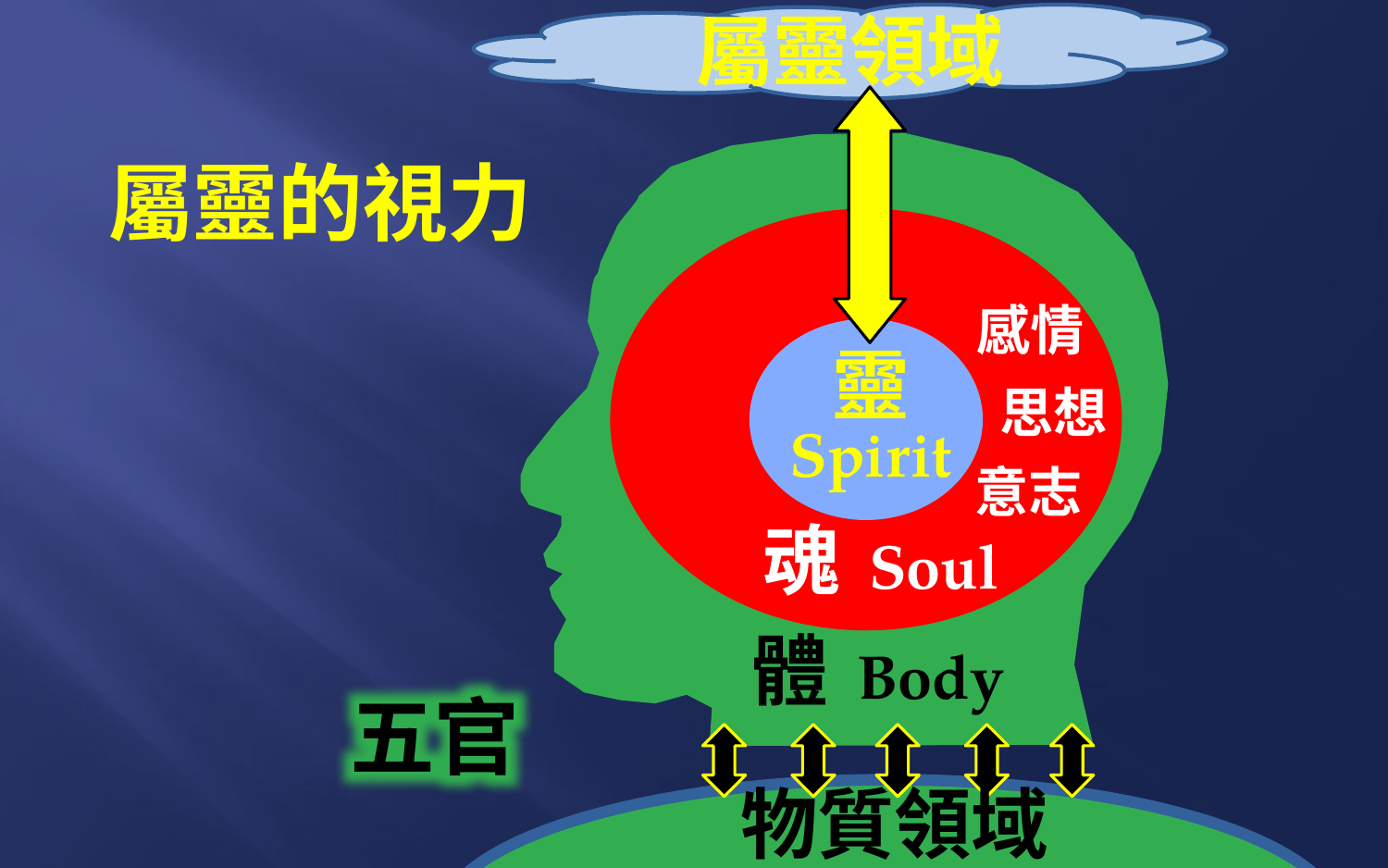

屬靈領域

屬靈的視力

感情

靈
Spirit
思想
意志
魂 Soul
體 Body
五官

物質領域